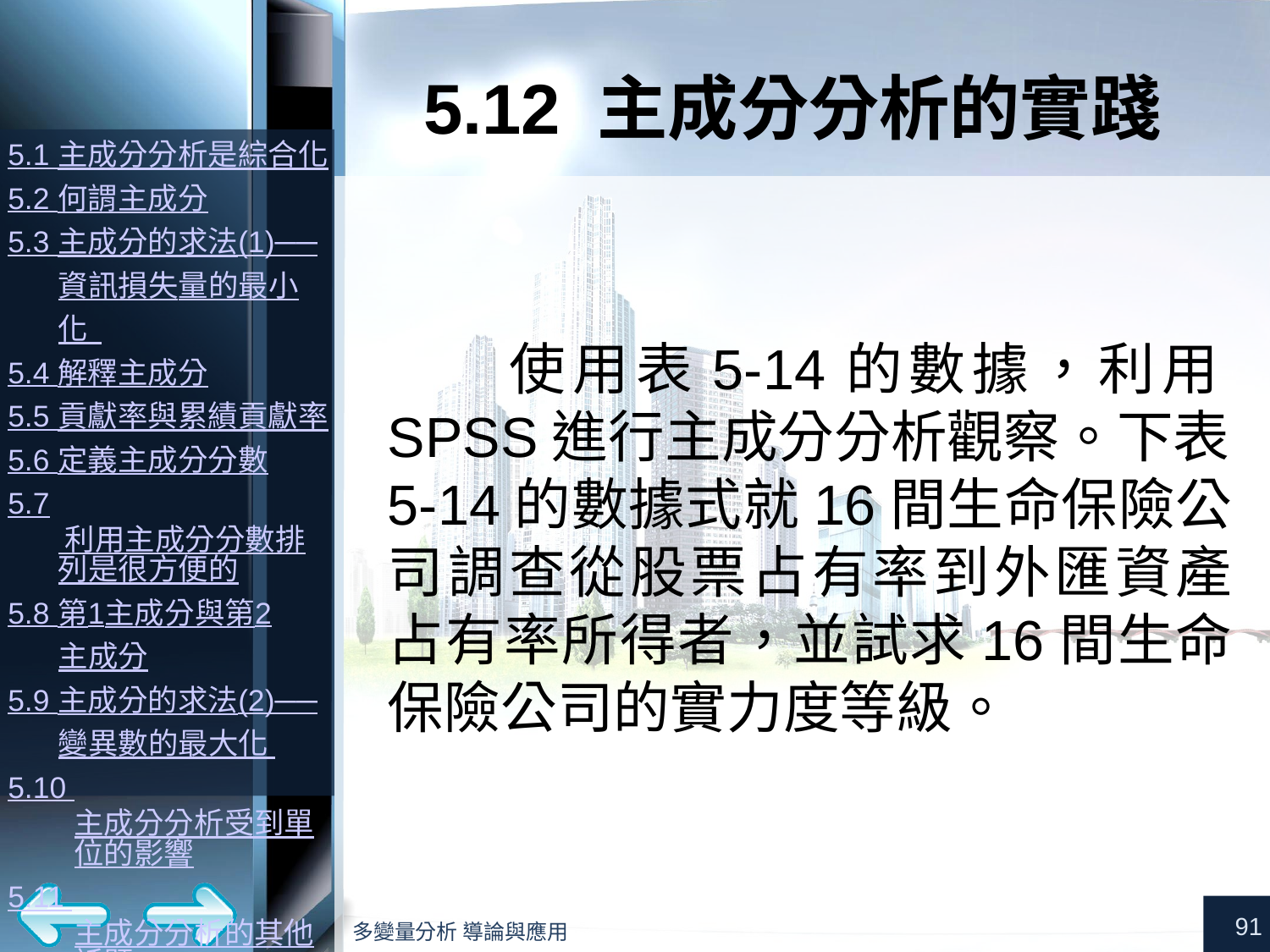

# 5.12 主成分分析的實踐
使用表5-14的數據，利用SPSS進行主成分分析觀察。下表5-14的數據式就16間生命保險公司調查從股票占有率到外匯資產占有率所得者，並試求16間生命保險公司的實力度等級。
91
多變量分析 導論與應用